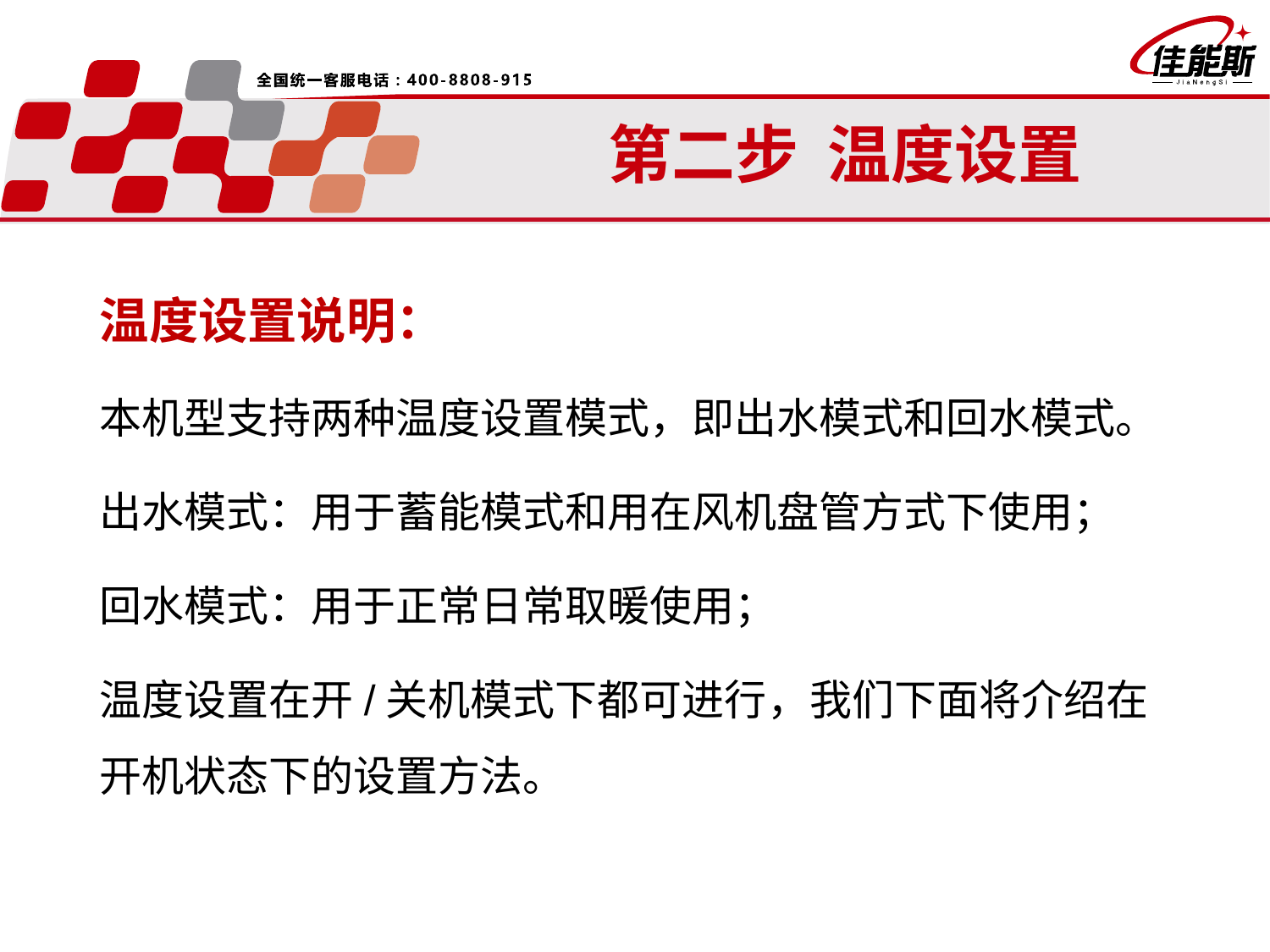

# 第二步  温度设置
温度设置说明：
本机型支持两种温度设置模式，即出水模式和回水模式。
出水模式：用于蓄能模式和用在风机盘管方式下使用；
回水模式：用于正常日常取暖使用；
温度设置在开/关机模式下都可进行，我们下面将介绍在开机状态下的设置方法。